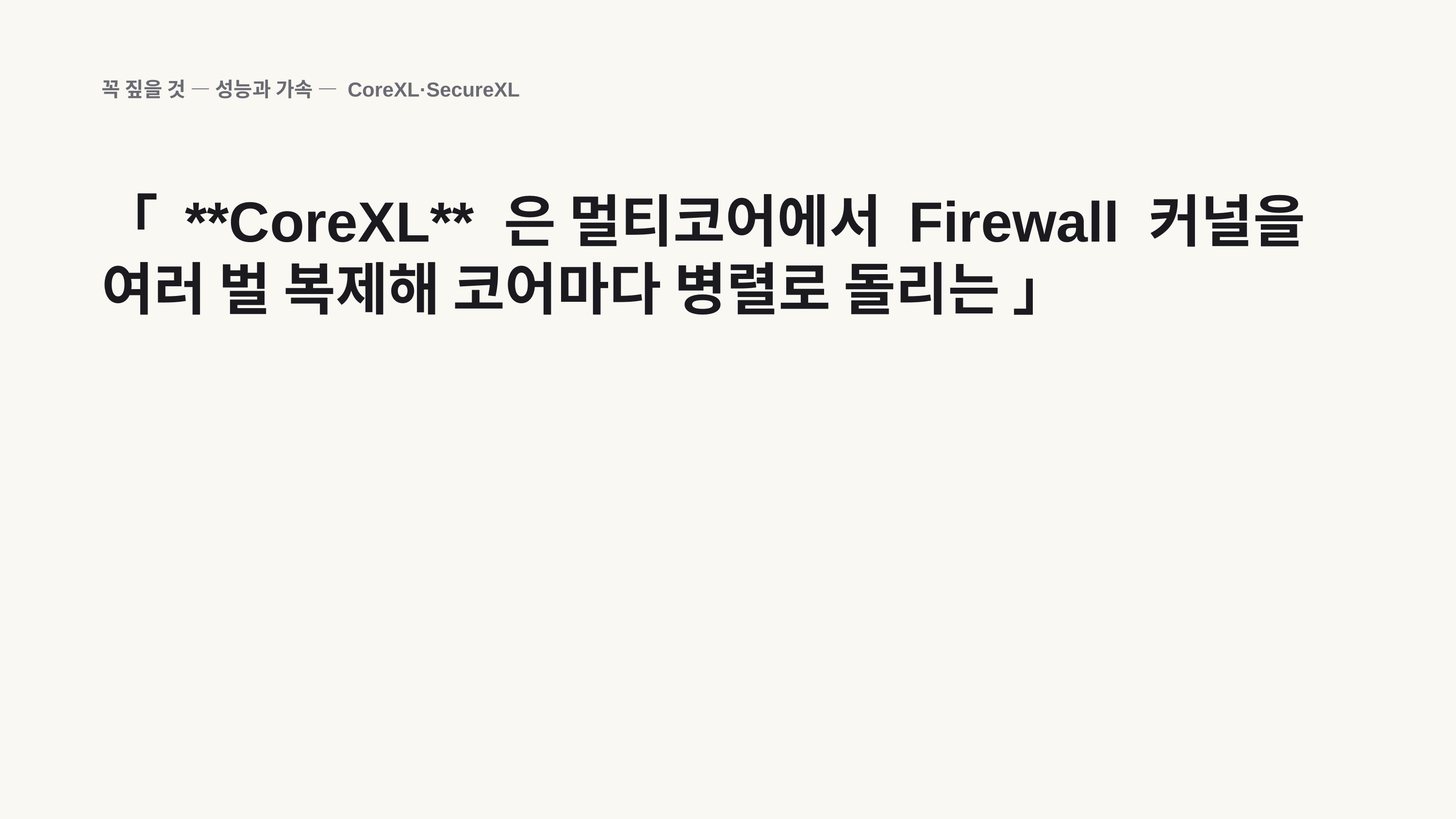

꼭 짚을 것 — 성능과 가속 — CoreXL·SecureXL
「 **CoreXL** 은 멀티코어에서 Firewall 커널을 여러 벌 복제해 코어마다 병렬로 돌리는 」